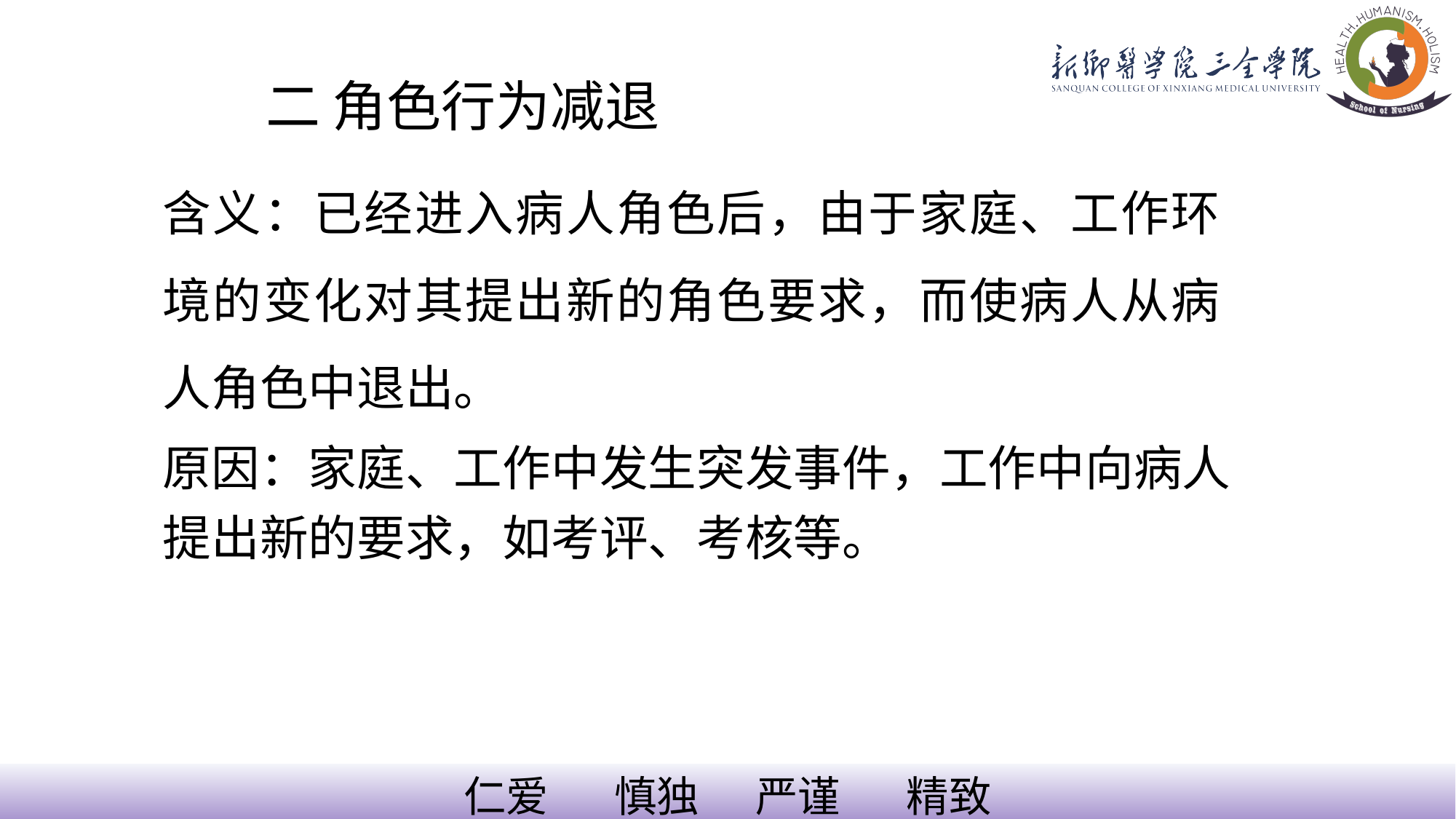

二 角色行为减退
含义：已经进入病人角色后，由于家庭、工作环境的变化对其提出新的角色要求，而使病人从病人角色中退出。

原因：家庭、工作中发生突发事件，工作中向病人提出新的要求，如考评、考核等。